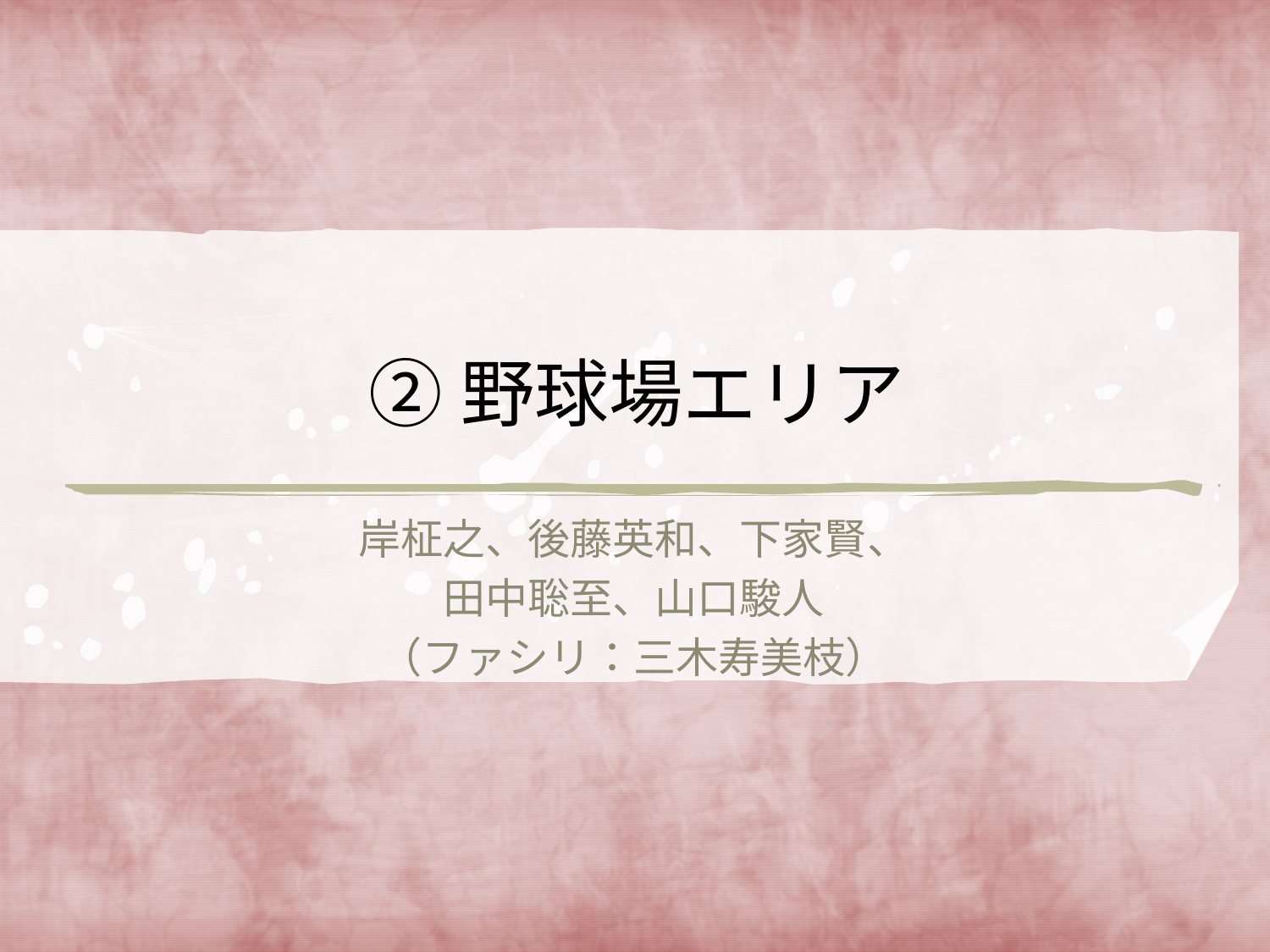

# ②野球場エリア
岸柾之、後藤英和、下家賢、
田中聡至、山口駿人
（ファシリ：三木寿美枝）